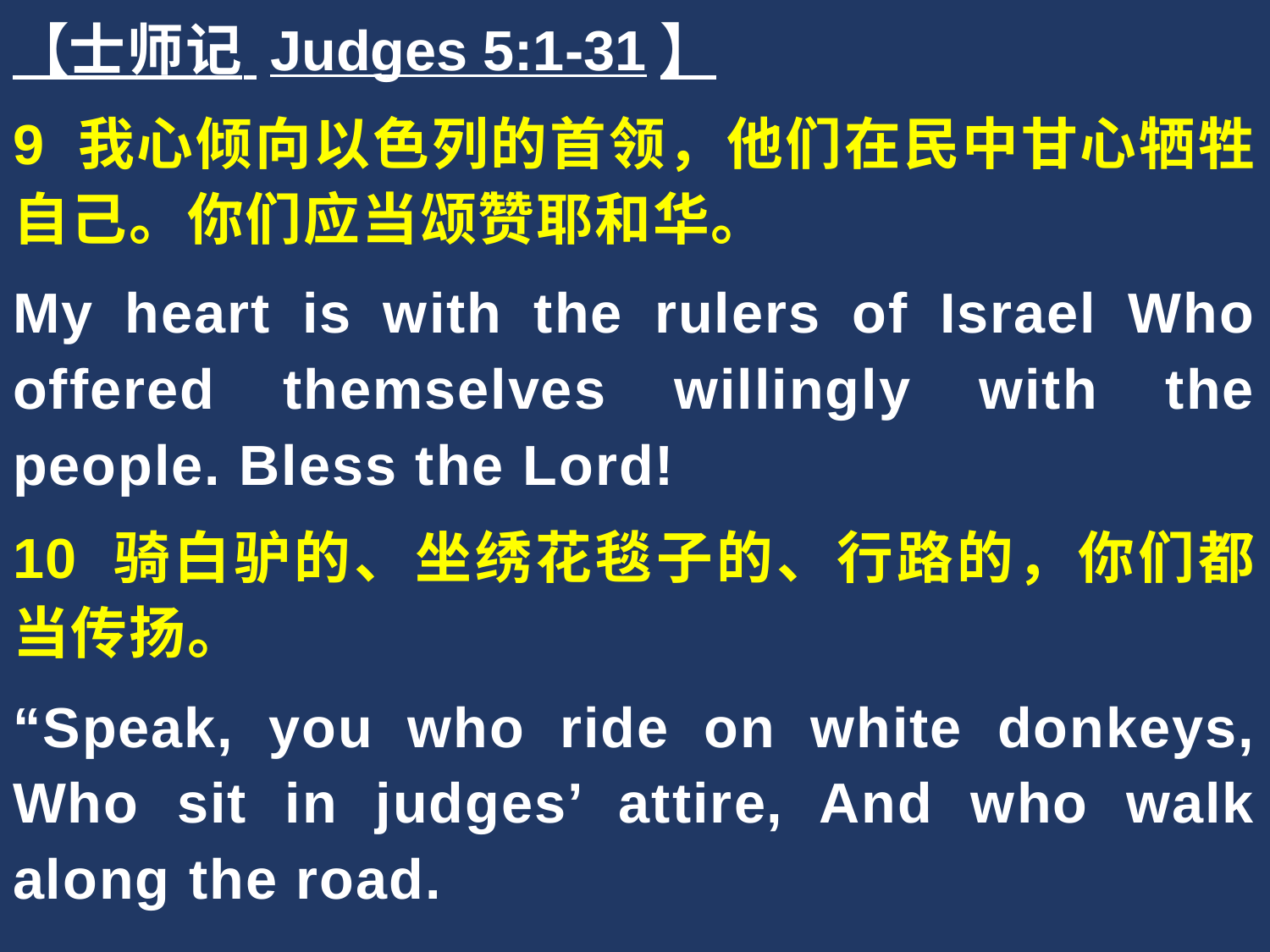

【士师记 Judges 5:1-31】
9 我心倾向以色列的首领，他们在民中甘心牺牲自己。你们应当颂赞耶和华。
My heart is with the rulers of Israel Who offered themselves willingly with the people. Bless the Lord!
10 骑白驴的、坐绣花毯子的、行路的，你们都当传扬。
“Speak, you who ride on white donkeys, Who sit in judges’ attire, And who walk along the road.